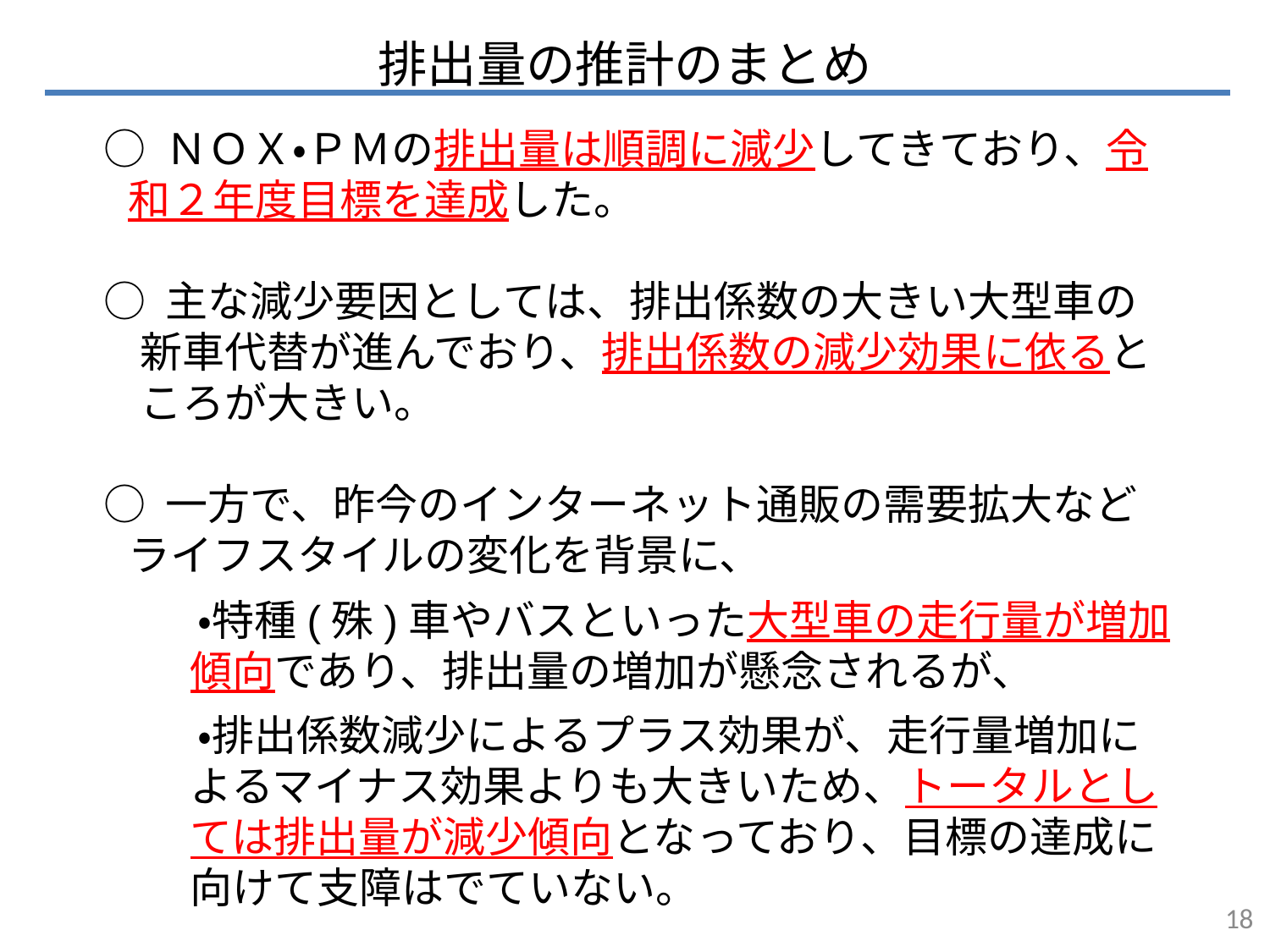

排出量の推計のまとめ
○ ＮＯＸ・ＰＭの排出量は順調に減少してきており、令和２年度目標を達成した。

○ 主な減少要因としては、排出係数の大きい大型車の新車代替が進んでおり、排出係数の減少効果に依るところが大きい。

○ 一方で、昨今のインターネット通販の需要拡大などライフスタイルの変化を背景に、

　 　・特種(殊)車やバスといった大型車の走行量が増加傾向であり、排出量の増加が懸念されるが、

　 　・排出係数減少によるプラス効果が、走行量増加によるマイナス効果よりも大きいため、トータルとしては排出量が減少傾向となっており、目標の達成に向けて支障はでていない。
18